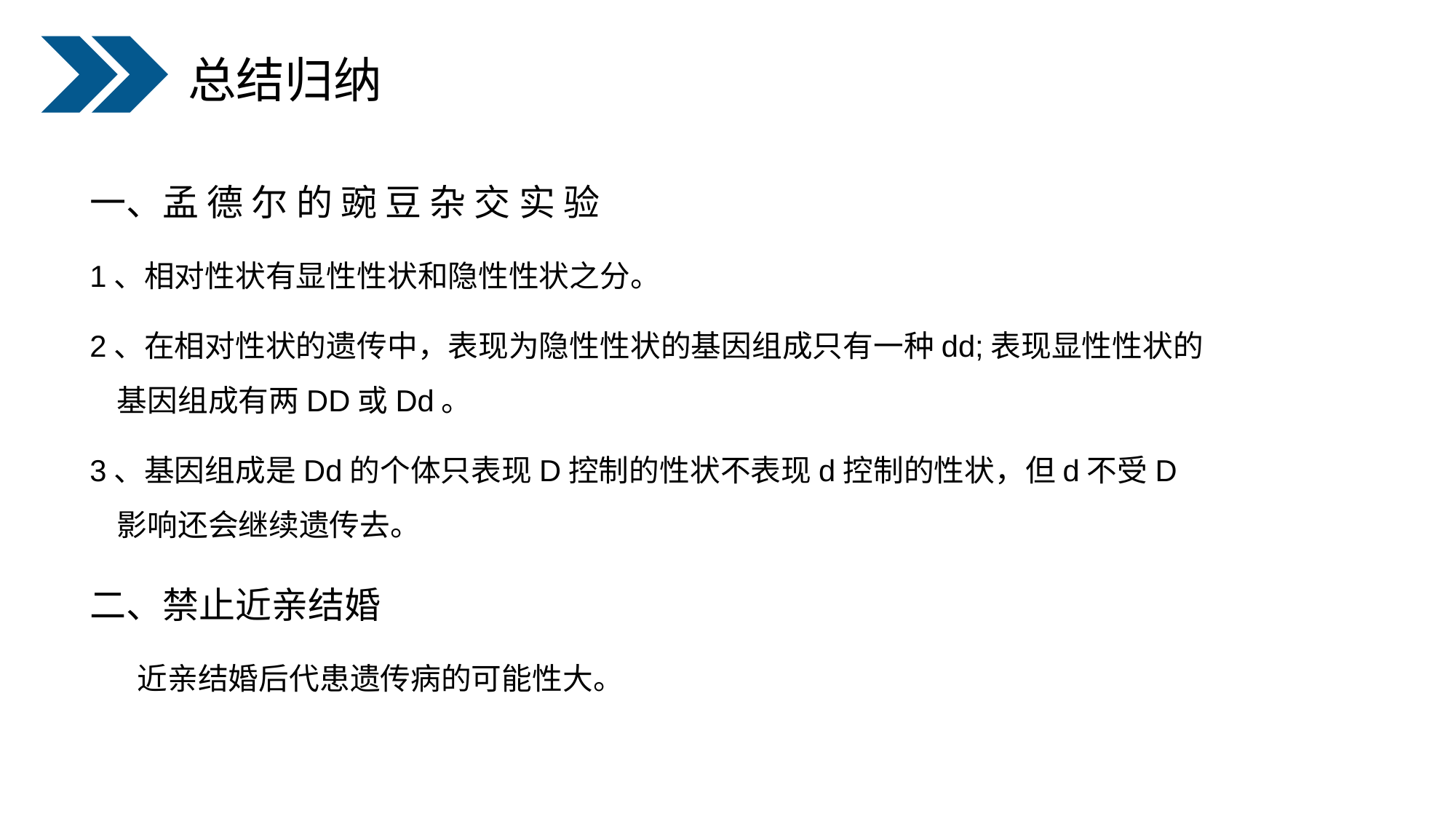

总结归纳
一、孟 德 尔 的 豌 豆 杂 交 实 验
1、相对性状有显性性状和隐性性状之分。
2、在相对性状的遗传中，表现为隐性性状的基因组成只有一种dd;表现显性性状的基因组成有两DD或Dd。
3、基因组成是Dd的个体只表现D控制的性状不表现d控制的性状，但d不受D影响还会继续遗传去。
二、禁止近亲结婚
      近亲结婚后代患遗传病的可能性大。